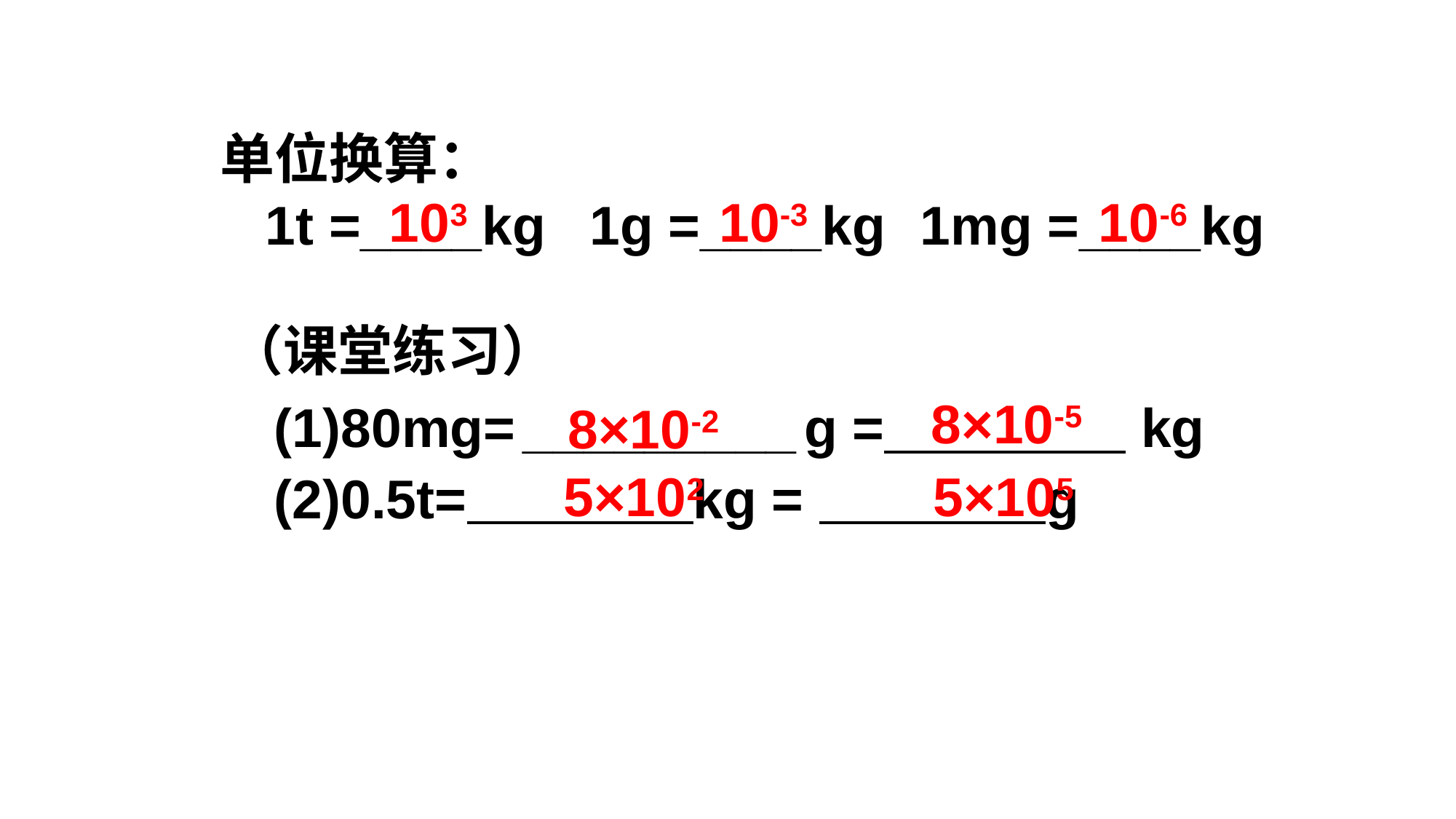

单位换算：
103
10-3
10-6
1t =____kg
1g =____kg
1mg =____kg
（课堂练习）
   (1)80mg= _________ g =                 kg
   (2)0.5t=               kg =                g
8×10-5
 8×10-2
5×102
5×105